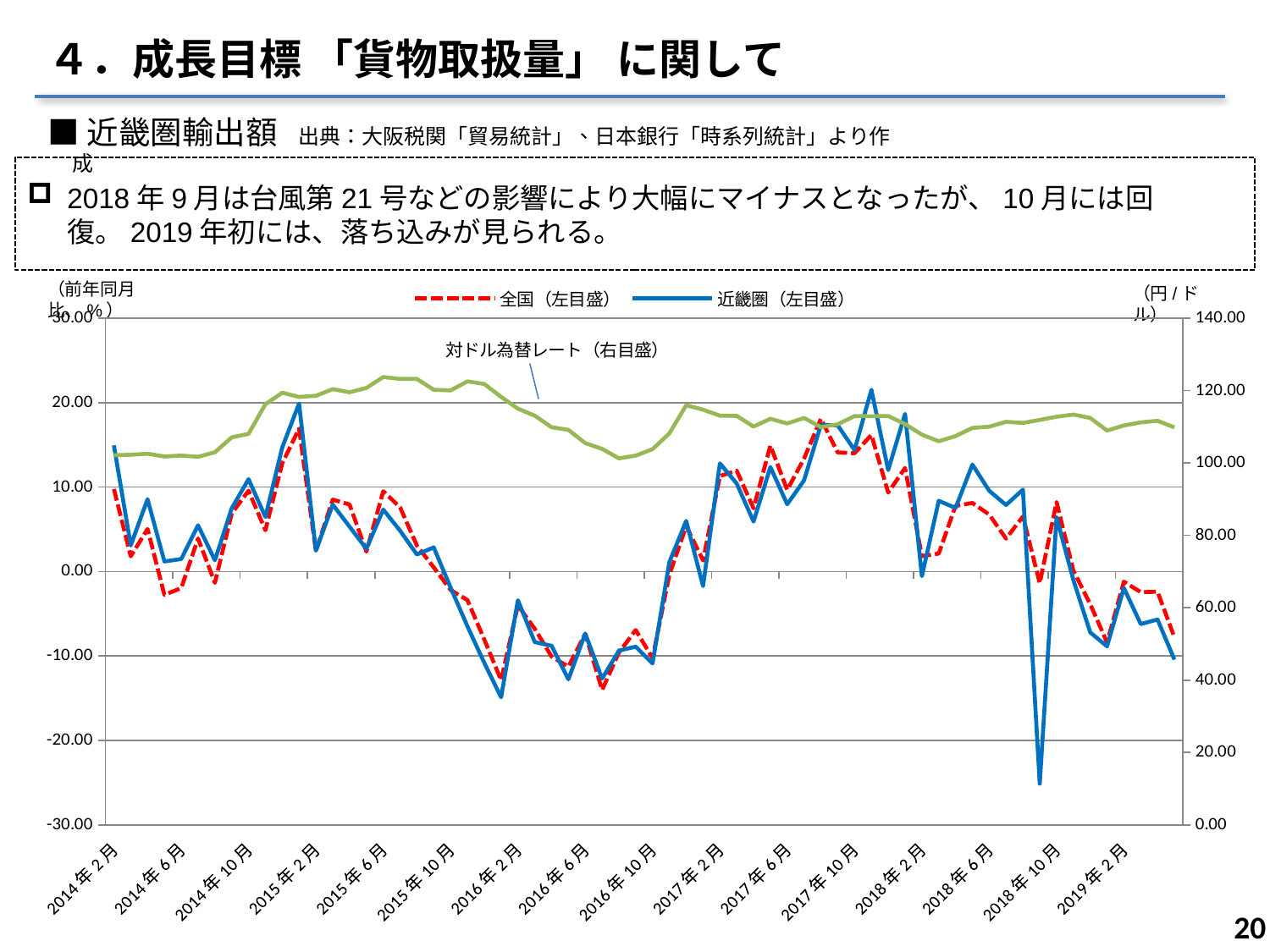

４．成長目標 「貨物取扱量」 に関して
■近畿圏輸出額　出典：大阪税関「貿易統計」、日本銀行「時系列統計」より作成
2018年9月は台風第21号などの影響により大幅にマイナスとなったが、10月には回復。2019年初には、落ち込みが見られる。

### Chart

| Category | 全国（左目盛） | 近畿圏（左目盛） | 対ドル為替レート |
|---|---|---|---|
| 41671 | 9.764806599853245 | 14.942169042586386 | 102.13 |
| 41699 | 1.8025918906888734 | 3.0963064871361468 | 102.27 |
| 41730 | 5.045422515093236 | 8.56902068689456 | 102.56 |
| 41760 | -2.7613073188737047 | 1.1966459718207005 | 101.79 |
| 41791 | -1.9574618670847173 | 1.4800764093284755 | 102.05 |
| 41821 | 3.9174476382215317 | 5.474525972918258 | 101.72 |
| 41852 | -1.3367611477470973 | 1.3289914097699693 | 102.96 |
| 41883 | 6.885621216054403 | 7.496894994204524 | 107.09 |
| 41913 | 9.57476598685001 | 10.936226556972017 | 108.06 |
| 41944 | 4.894324484319895 | 6.463710602468794 | 116.22 |
| 41974 | 12.810659633751058 | 14.698549687864954 | 119.4 |
| 42005 | 16.92667648784243 | 19.89909334784663 | 118.24 |
| 42036 | 2.441366609359605 | 2.470237849700112 | 118.57 |
| 42064 | 8.51388847983388 | 7.926114361334243 | 120.39 |
| 42095 | 7.937589477289464 | 5.315627778078252 | 119.55 |
| 42125 | 2.3521546255098826 | 2.6871357498223176 | 120.74 |
| 42156 | 9.506388534980374 | 7.337218604297476 | 123.75 |
| 42186 | 7.605930827895335 | 4.834485436656195 | 123.23 |
| 42217 | 3.0740337507758824 | 2.0260726116660095 | 123.23 |
| 42248 | 0.4891189982211017 | 2.8610965472695398 | 120.22 |
| 42278 | -2.1835971811701995 | -1.8953092656913384 | 120.06 |
| 42309 | -3.37461590016936 | -6.472458876579836 | 122.54 |
| 42339 | -8.037924467962227 | -10.80017991304203 | 121.84 |
| 42370 | -12.870377788764245 | -14.890567924256317 | 118.25 |
| 42401 | -4.014527461099604 | -3.394946427363749 | 115.02 |
| 42430 | -6.784547018576276 | -8.358327210518809 | 113.07 |
| 42461 | -10.066302527039426 | -8.795794325261312 | 109.88 |
| 42491 | -11.25725900773999 | -12.759619271211122 | 109.15 |
| 42522 | -7.369336342645937 | -7.341033902213525 | 105.49 |
| 42552 | -14.02455488032112 | -12.681265150153436 | 103.9 |
| 42583 | -9.587997656536317 | -9.36162123932489 | 101.27 |
| 42614 | -6.928629444141336 | -8.894704588875669 | 102.04 |
| 42644 | -10.258588137813803 | -10.887472561740992 | 103.82 |
| 42675 | -0.37317389659381206 | 1.1405829754106378 | 108.18 |
| 42705 | 5.381560233555689 | 5.996814687101278 | 115.95 |
| 42736 | 1.3158681672266255 | -1.722182331865156 | 114.73 |
| 42767 | 11.308980165043451 | 12.809227550973645 | 113.06 |
| 42795 | 11.944087413054746 | 10.4264236683983 | 113.01 |
| 42826 | 7.481707858544738 | 5.919454996788033 | 110.06 |
| 42856 | 14.919095732396116 | 12.38318286624613 | 112.21 |
| 42887 | 9.669605586004721 | 7.967964000848809 | 110.91 |
| 42917 | 13.375507752294567 | 10.79248270689223 | 112.44 |
| 42948 | 18.09672460256418 | 17.376009971505127 | 109.91 |
| 42979 | 14.102114124278813 | 17.311636843621315 | 110.68 |
| 43009 | 14.01402939502023 | 14.396464612008671 | 112.96 |
| 43040 | 16.17769986349144 | 21.524200948279443 | 112.92 |
| 43070 | 9.35714017279139 | 12.01533560736334 | 112.97 |
| 43101 | 12.26760957781876 | 18.671593616477097 | 110.77 |
| 43132 | 1.8224477452225045 | -0.5437428569106686 | 107.82 |
| 43160 | 2.1319734731525983 | 8.384925529112081 | 106.0 |
| 43191 | 7.7736687208440856 | 7.530985385036431 | 107.43 |
| 43221 | 8.121807719440241 | 12.665705505485008 | 109.69 |
| 43252 | 6.747366173368505 | 9.562539470584738 | 110.03 |
| 43282 | 3.899985218580241 | 7.879274770027649 | 111.37 |
| 43313 | 6.519310547160572 | 9.699776403841724 | 111.06 |
| 43344 | -1.3782436658098334 | -25.116648981846808 | 111.89 |
| 43374 | 8.226010712240893 | 6.44678081927475 | 112.78 |
| 43405 | 0.10238421551869692 | -1.017759154011543 | 113.37 |
| 43435 | -3.8620995397375992 | -7.210420483601439 | 112.45 |
| 43466 | -8.401021892676951 | -8.858649388129038 | 108.95 |
| 43497 | -1.2050202420128926 | -1.949605599674939 | 110.36 |
| 43525 | -2.4390224078605343 | -6.224391280303195 | 111.21 |
| 43556 | -2.3942296106960157 | -5.682080091690921 | 111.66 |
| 43586 | -7.772275498496654 | -10.427072435248817 | 109.83 |
（前年同月比、%）
（円/ドル）
20